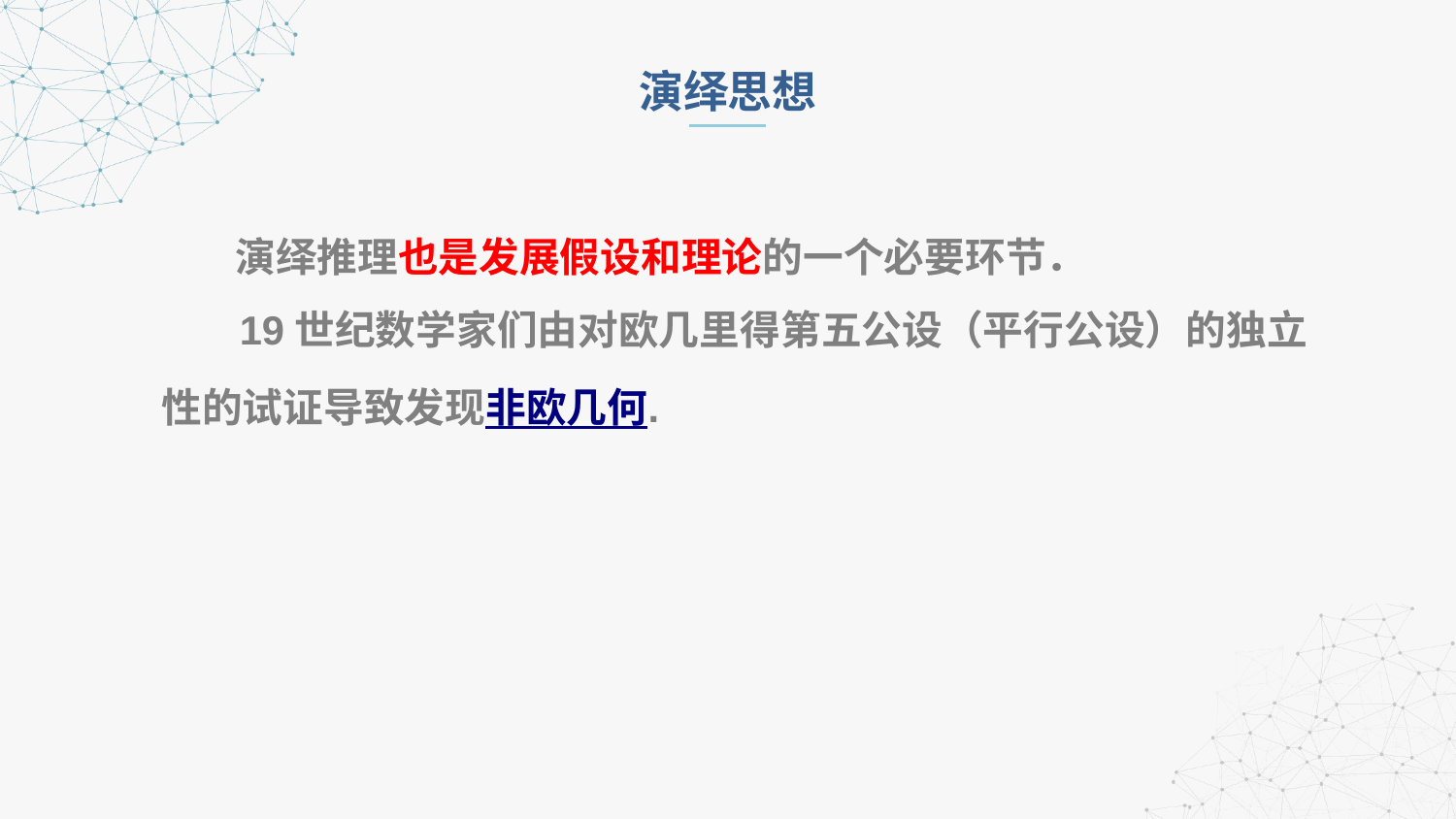

演绎思想
       演绎推理也是发展假设和理论的一个必要环节．
       19世纪数学家们由对欧几里得第五公设（平行公设）的独立性的试证导致发现非欧几何.